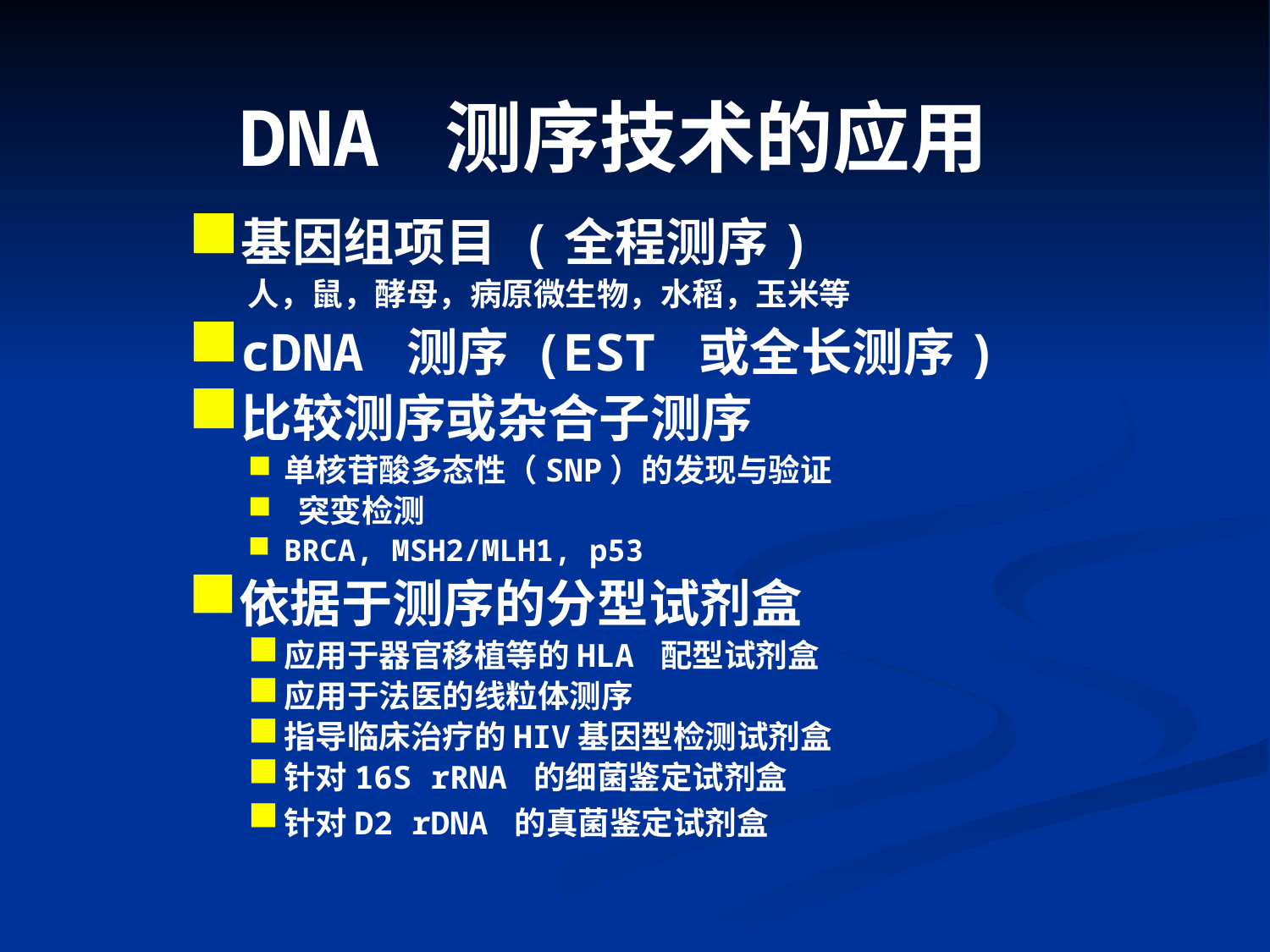

# DNA 测序技术的应用
基因组项目 (全程测序)
人，鼠，酵母，病原微生物，水稻，玉米等
cDNA 测序 (EST 或全长测序)
比较测序或杂合子测序
单核苷酸多态性（SNP）的发现与验证
 突变检测
BRCA, MSH2/MLH1, p53
依据于测序的分型试剂盒
应用于器官移植等的HLA 配型试剂盒
应用于法医的线粒体测序
指导临床治疗的HIV基因型检测试剂盒
针对16S rRNA 的细菌鉴定试剂盒
针对D2 rDNA 的真菌鉴定试剂盒